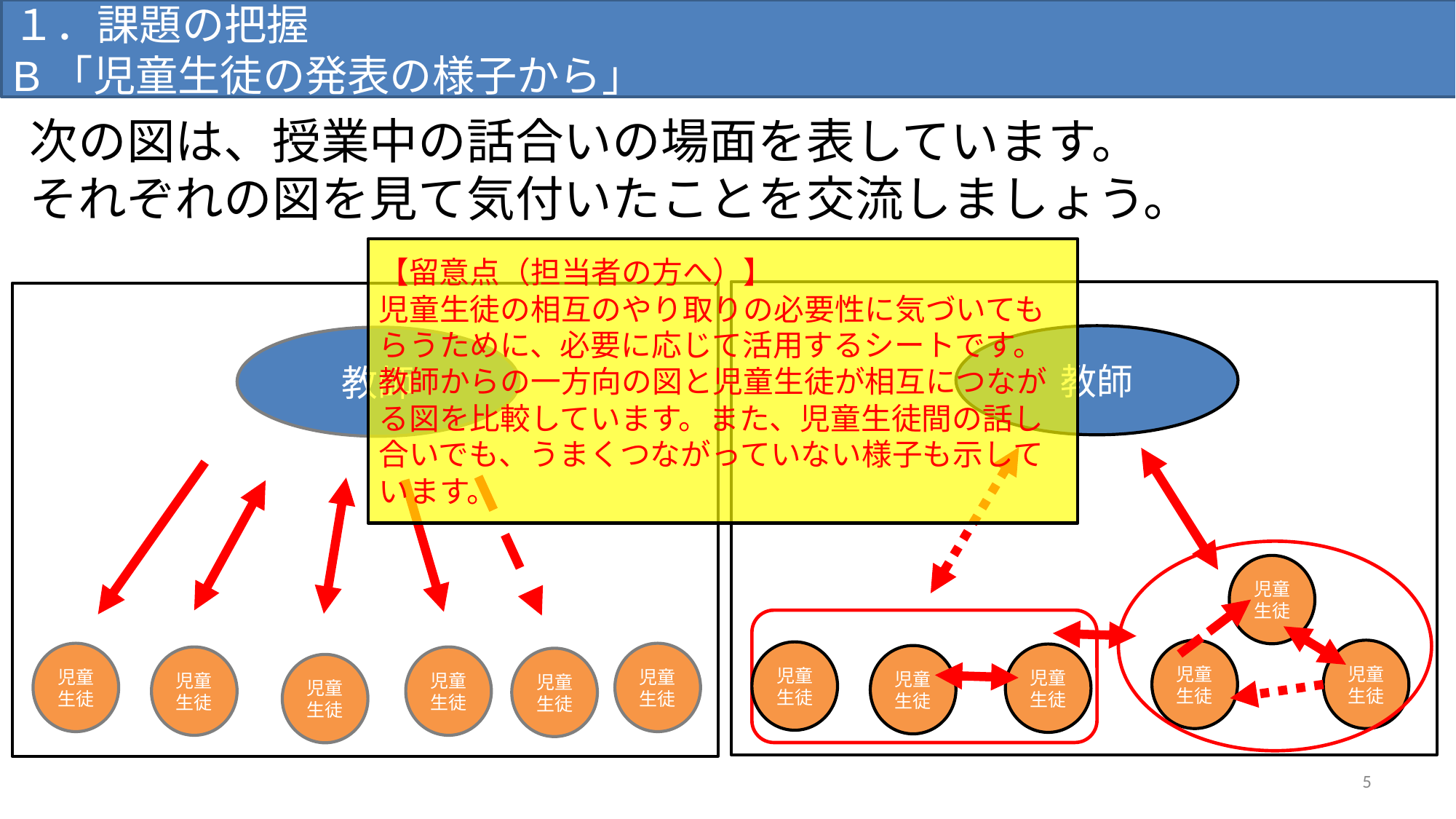

１．課題の把握
B「児童生徒の発表の様子から」
次の図は、授業中の話合いの場面を表しています。
それぞれの図を見て気付いたことを交流しましょう。
【留意点（担当者の方へ）】
児童生徒の相互のやり取りの必要性に気づいてもらうために、必要に応じて活用するシートです。
教師からの一方向の図と児童生徒が相互につながる図を比較しています。また、児童生徒間の話し合いでも、うまくつながっていない様子も示しています。

教師
児童生徒
児童生徒
児童生徒
児童生徒
児童生徒
児童生徒

教師
児童生徒
児童生徒
児童生徒
児童生徒
児童生徒
児童生徒
5